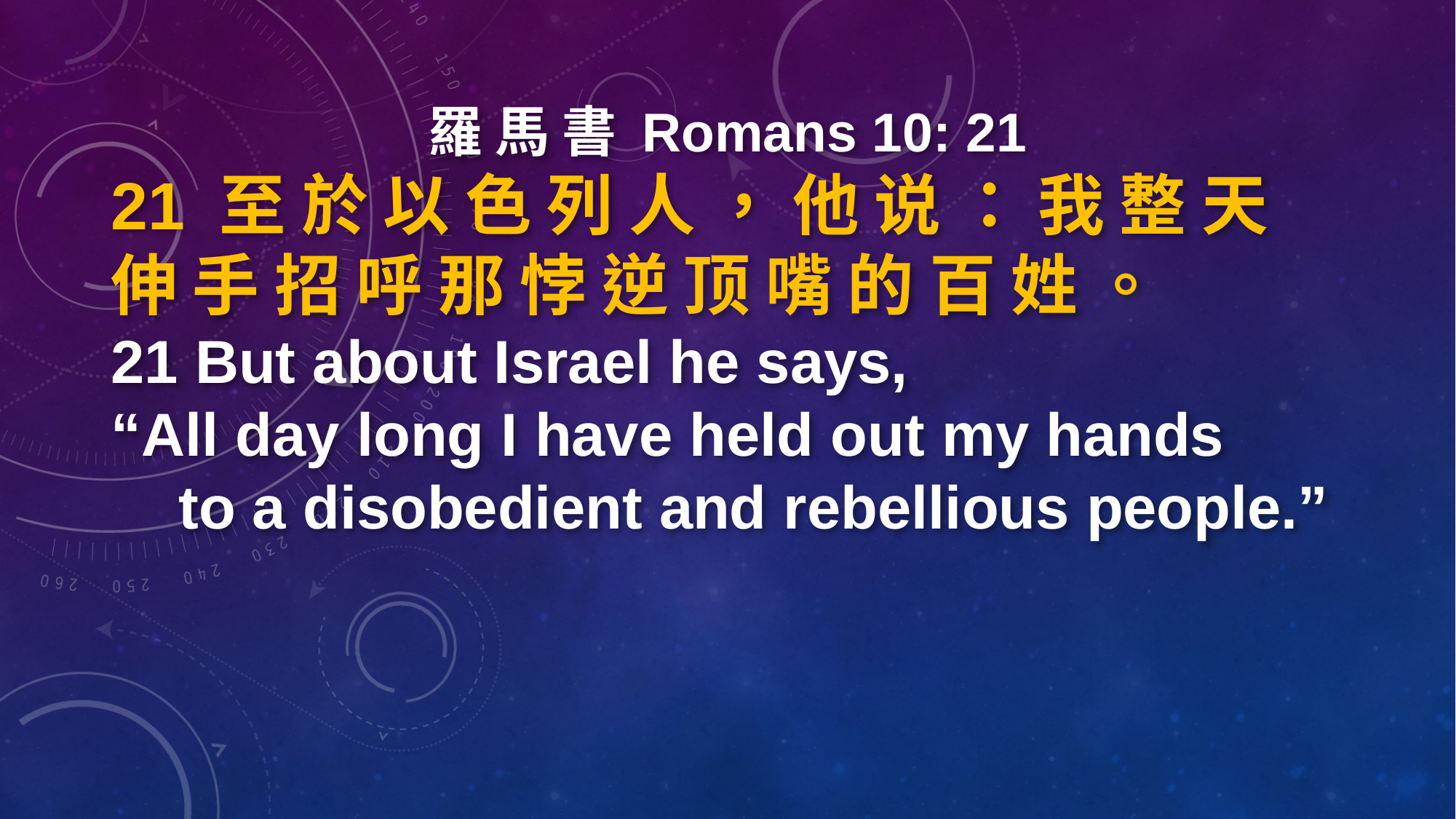

羅 馬 書 Romans 10: 21
21 至 於 以 色 列 人 ， 他 说 ： 我 整 天 伸 手 招 呼 那 悖 逆 顶 嘴 的 百 姓 。
21 But about Israel he says,
“All day long I have held out my hands
    to a disobedient and rebellious people.”